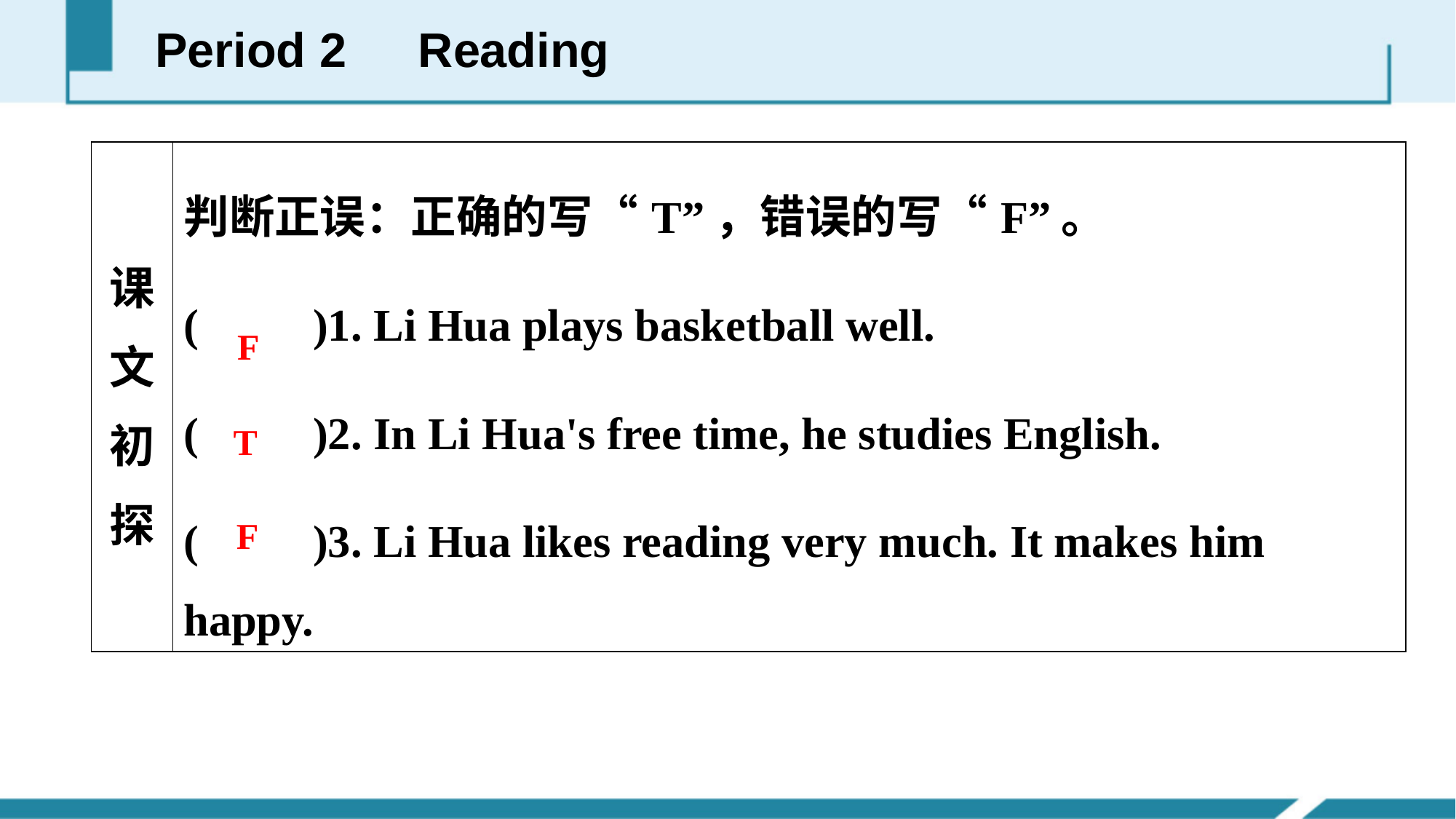

Period 2　Reading
| 课 文 初 探 | 判断正误：正确的写“T”，错误的写“F”。 (　　)1. Li Hua plays basketball well. (　　)2. In Li Hua's free time, he studies English. (　　)3. Li Hua likes reading very much. It makes him happy. |
| --- | --- |
F

T
F